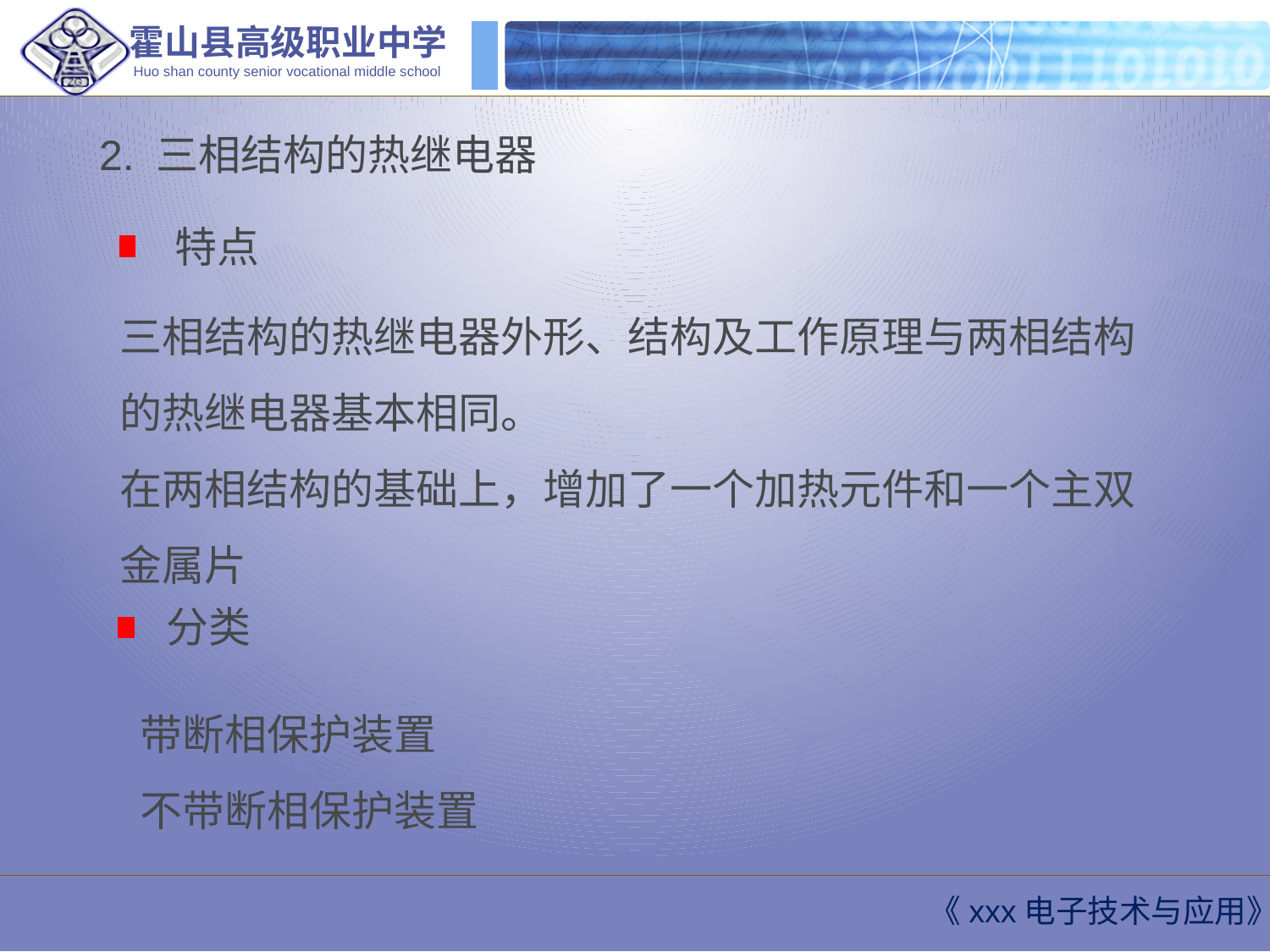

2. 三相结构的热继电器
特点

三相结构的热继电器外形、结构及工作原理与两相结构的热继电器基本相同。
在两相结构的基础上，增加了一个加热元件和一个主双金属片

分类

带断相保护装置
不带断相保护装置